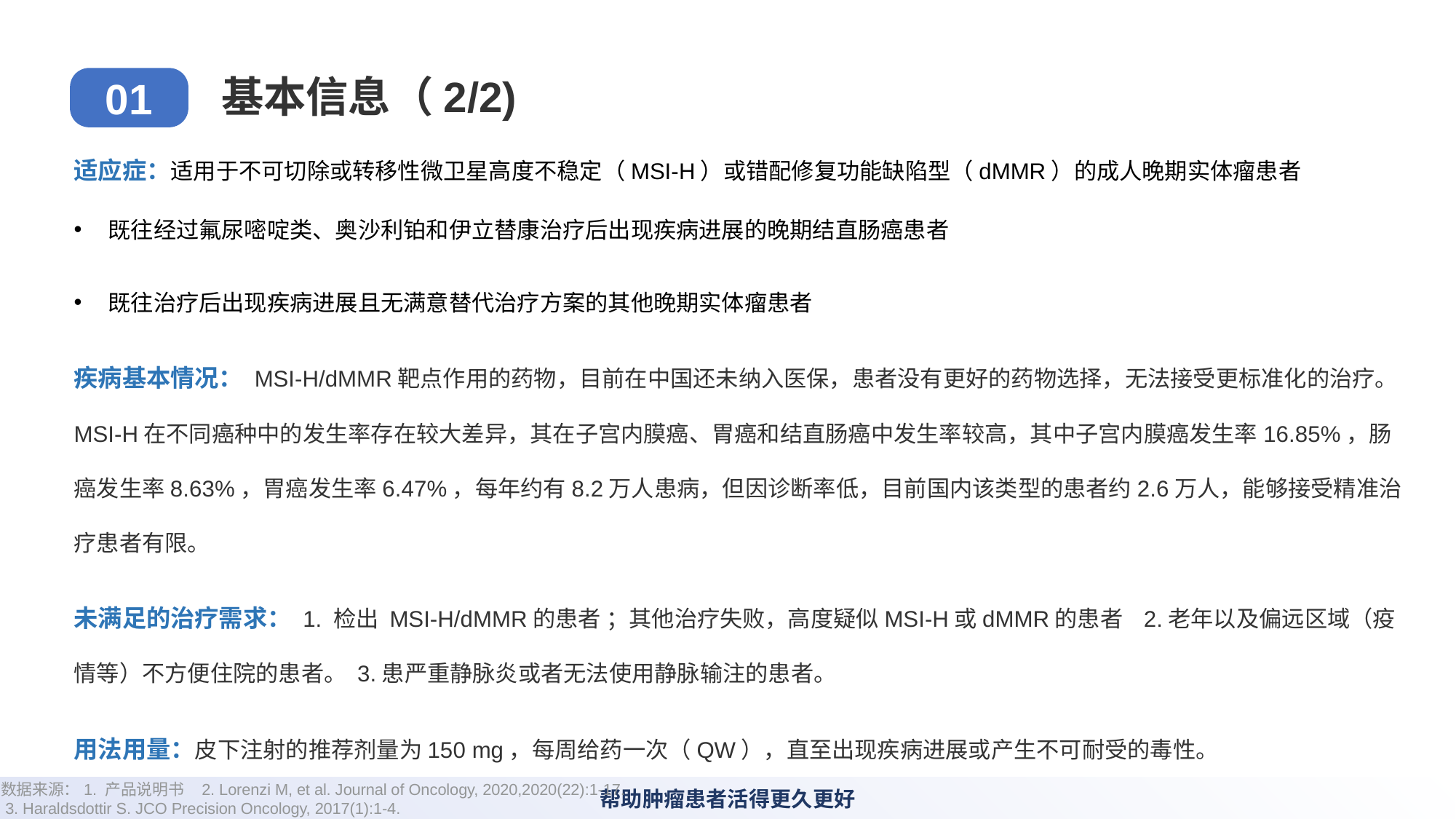

基本信息（2/2)
01
适应症：适用于不可切除或转移性微卫星高度不稳定（MSI-H）或错配修复功能缺陷型（dMMR）的成人晚期实体瘤患者
既往经过氟尿嘧啶类、奥沙利铂和伊立替康治疗后出现疾病进展的晚期结直肠癌患者
既往治疗后出现疾病进展且无满意替代治疗方案的其他晚期实体瘤患者
疾病基本情况： MSI-H/dMMR靶点作用的药物，目前在中国还未纳入医保，患者没有更好的药物选择，无法接受更标准化的治疗。MSI-H在不同癌种中的发生率存在较大差异，其在子宫内膜癌、胃癌和结直肠癌中发生率较高，其中子宫内膜癌发生率16.85%，肠癌发生率8.63%，胃癌发生率6.47%，每年约有8.2万人患病，但因诊断率低，目前国内该类型的患者约2.6万人，能够接受精准治疗患者有限。
未满足的治疗需求： 1. 检出 MSI-H/dMMR的患者 ；其他治疗失败，高度疑似MSI-H或dMMR的患者   2.老年以及偏远区域（疫情等）不方便住院的患者。 3.患严重静脉炎或者无法使用静脉输注的患者。
用法用量：皮下注射的推荐剂量为150 mg，每周给药一次（QW），直至出现疾病进展或产生不可耐受的毒性。
数据来源：1. 产品说明书    2. Lorenzi M, et al. Journal of Oncology, 2020,2020(22):1-17.
 3. Haraldsdottir S. JCO Precision Oncology, 2017(1):1-4.